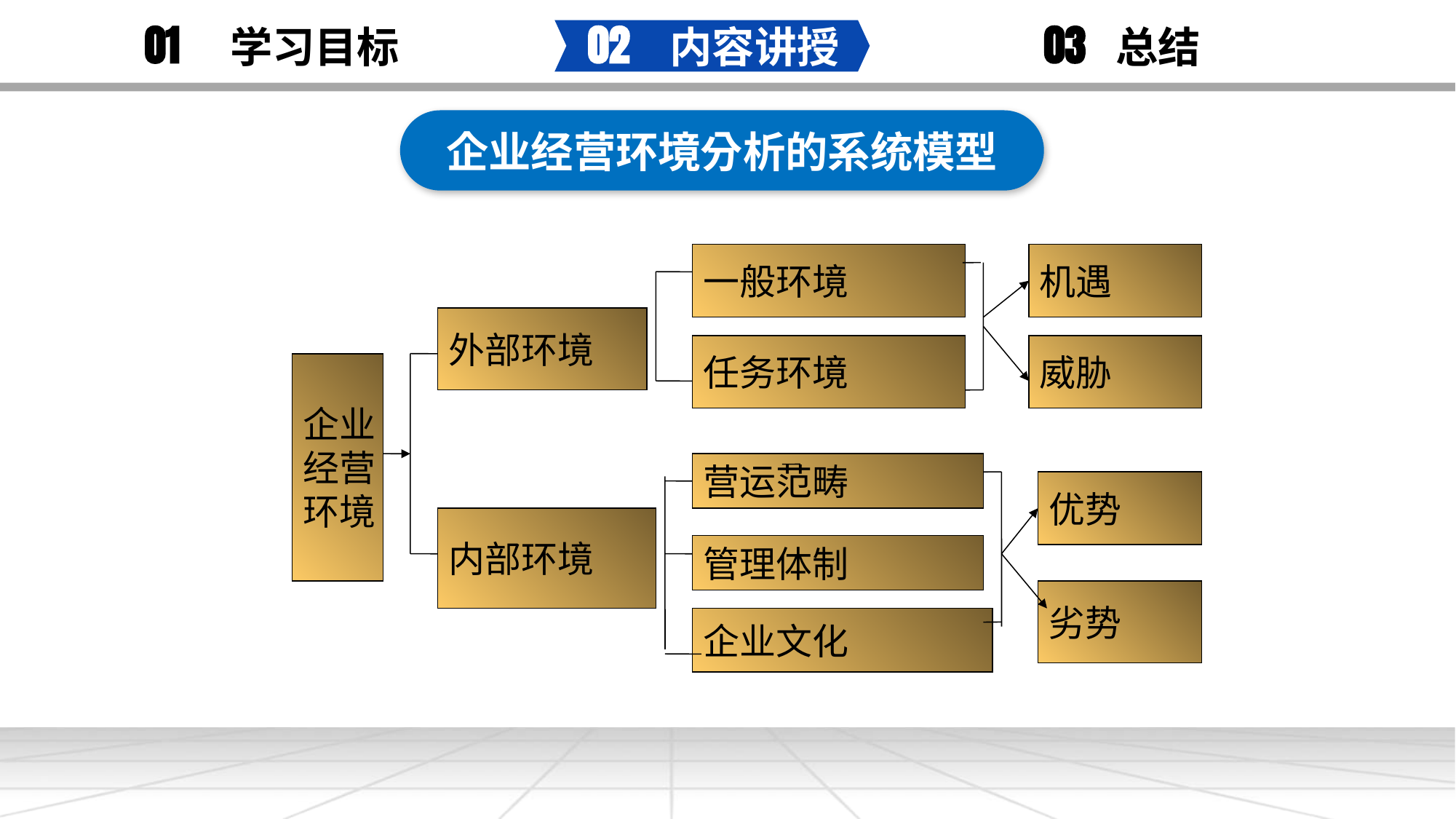

02   内容讲授
03  总结
01    学习目标

企业经营环境分析的系统模型
添加
标题
一般环境
机遇

外部环境

任务环境
威胁
企业
经营
环境

营运范畴

优势

内部环境

管理体制

劣势
企业文化